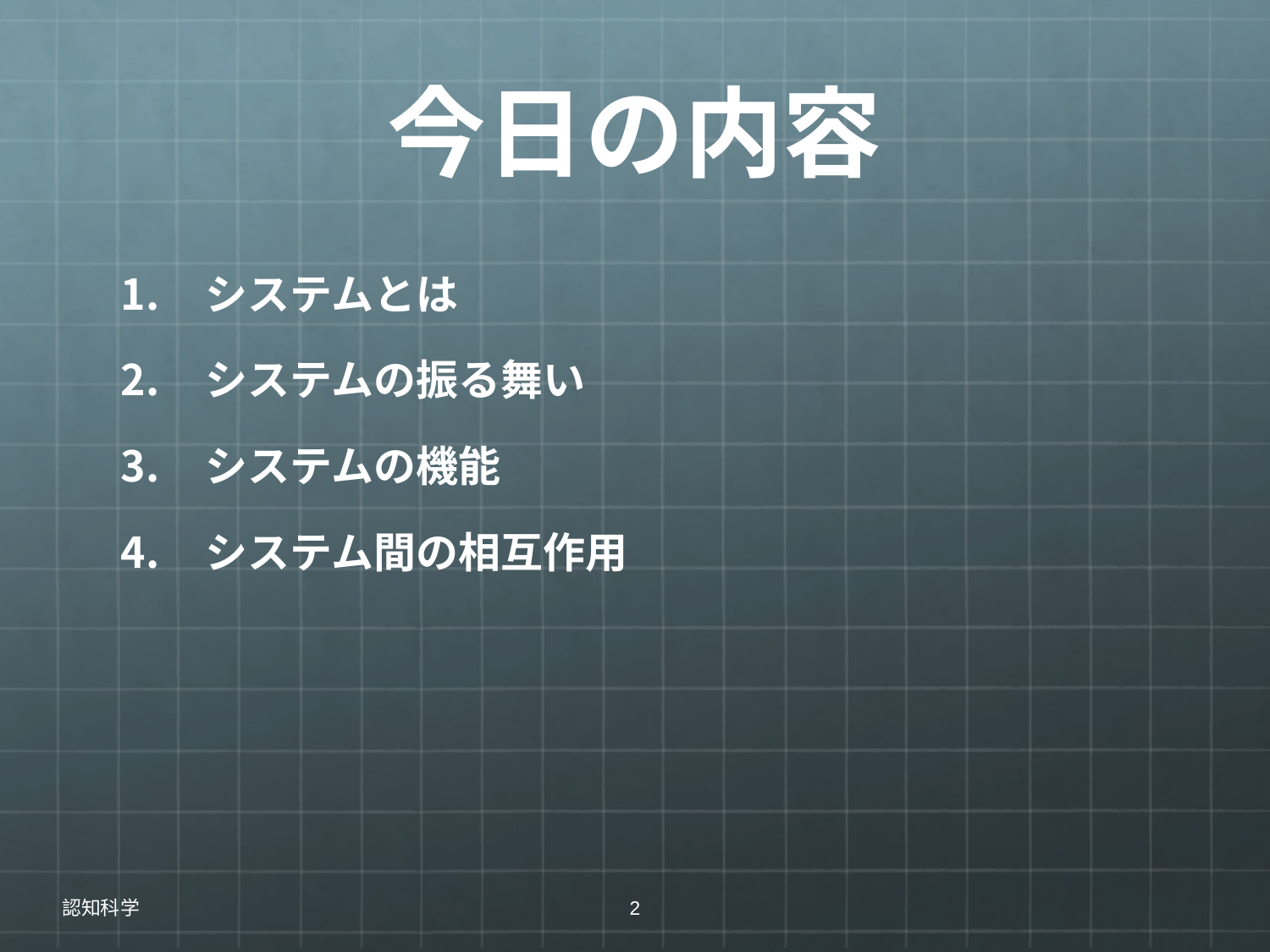

# 今日の内容
システムとは
システムの振る舞い
システムの機能
システム間の相互作用
認知科学
2